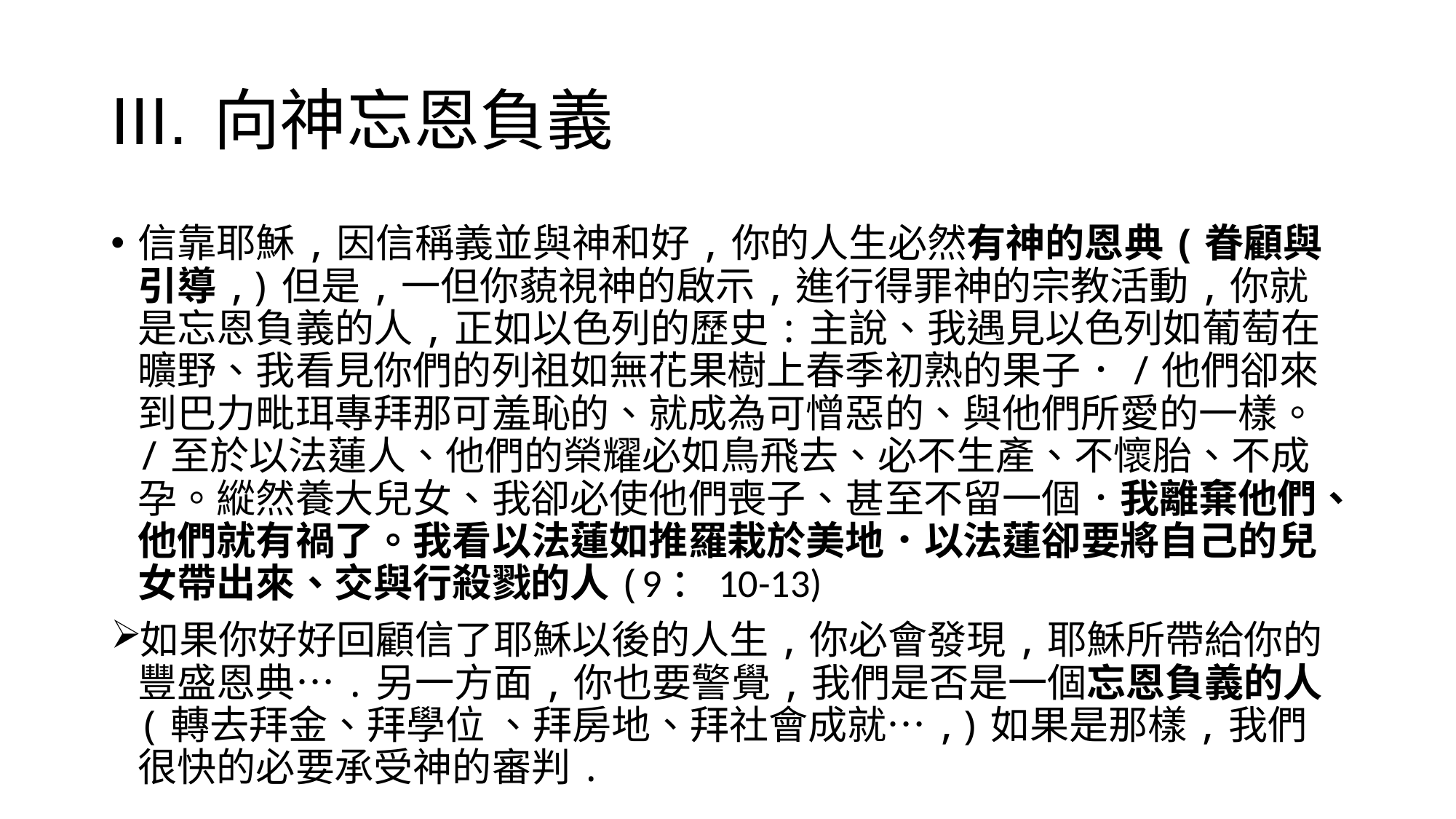

# 向神忘恩負義
信靠耶穌,因信稱義並與神和好,你的人生必然有神的恩典(眷顧與引導,)但是,一但你藐視神的啟示,進行得罪神的宗教活動,你就是忘恩負義的人,正如以色列的歷史:主說、我遇見以色列如葡萄在曠野、我看見你們的列祖如無花果樹上春季初熟的果子．/他們卻來到巴力毗珥專拜那可羞恥的、就成為可憎惡的、與他們所愛的一樣。/至於以法蓮人、他們的榮耀必如鳥飛去、必不生產、不懷胎、不成孕。縱然養大兒女、我卻必使他們喪子、甚至不留一個．我離棄他們、他們就有禍了。我看以法蓮如推羅栽於美地．以法蓮卻要將自己的兒女帶出來、交與行殺戮的人(9：10-13)
如果你好好回顧信了耶穌以後的人生,你必會發現,耶穌所帶給你的豐盛恩典….另一方面,你也要警覺,我們是否是一個忘恩負義的人(轉去拜金、拜學位 、拜房地、拜社會成就…,)如果是那樣,我們很快的必要承受神的審判.